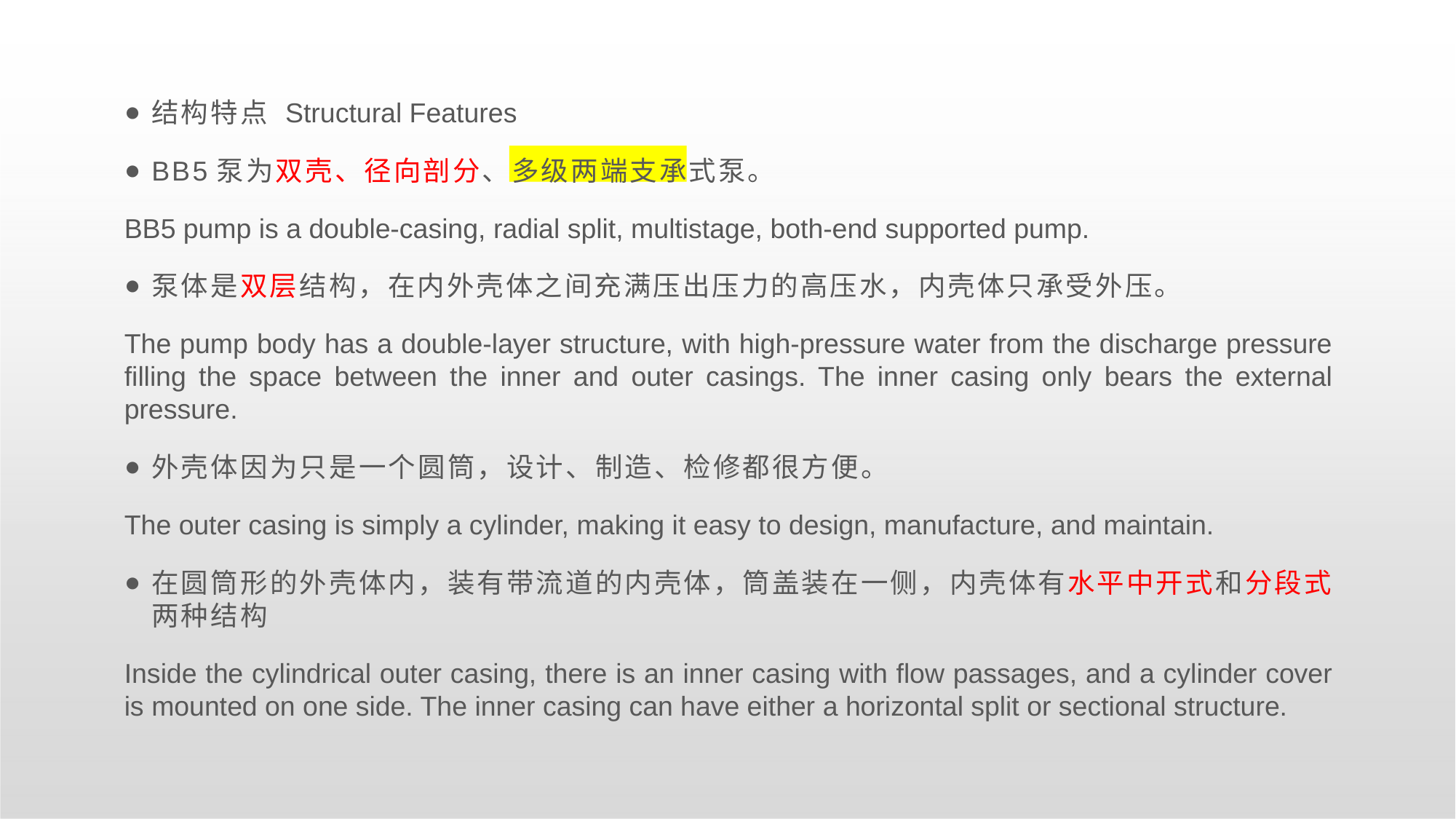

结构特点 Structural Features
BB5泵为双壳、径向剖分、多级两端支承式泵。
BB5 pump is a double-casing, radial split, multistage, both-end supported pump.
泵体是双层结构，在内外壳体之间充满压出压力的高压水，内壳体只承受外压。
The pump body has a double-layer structure, with high-pressure water from the discharge pressure filling the space between the inner and outer casings. The inner casing only bears the external pressure.
外壳体因为只是一个圆筒，设计、制造、检修都很方便。
The outer casing is simply a cylinder, making it easy to design, manufacture, and maintain.
在圆筒形的外壳体内，装有带流道的内壳体，筒盖装在一侧，内壳体有水平中开式和分段式两种结构
Inside the cylindrical outer casing, there is an inner casing with flow passages, and a cylinder cover is mounted on one side. The inner casing can have either a horizontal split or sectional structure.